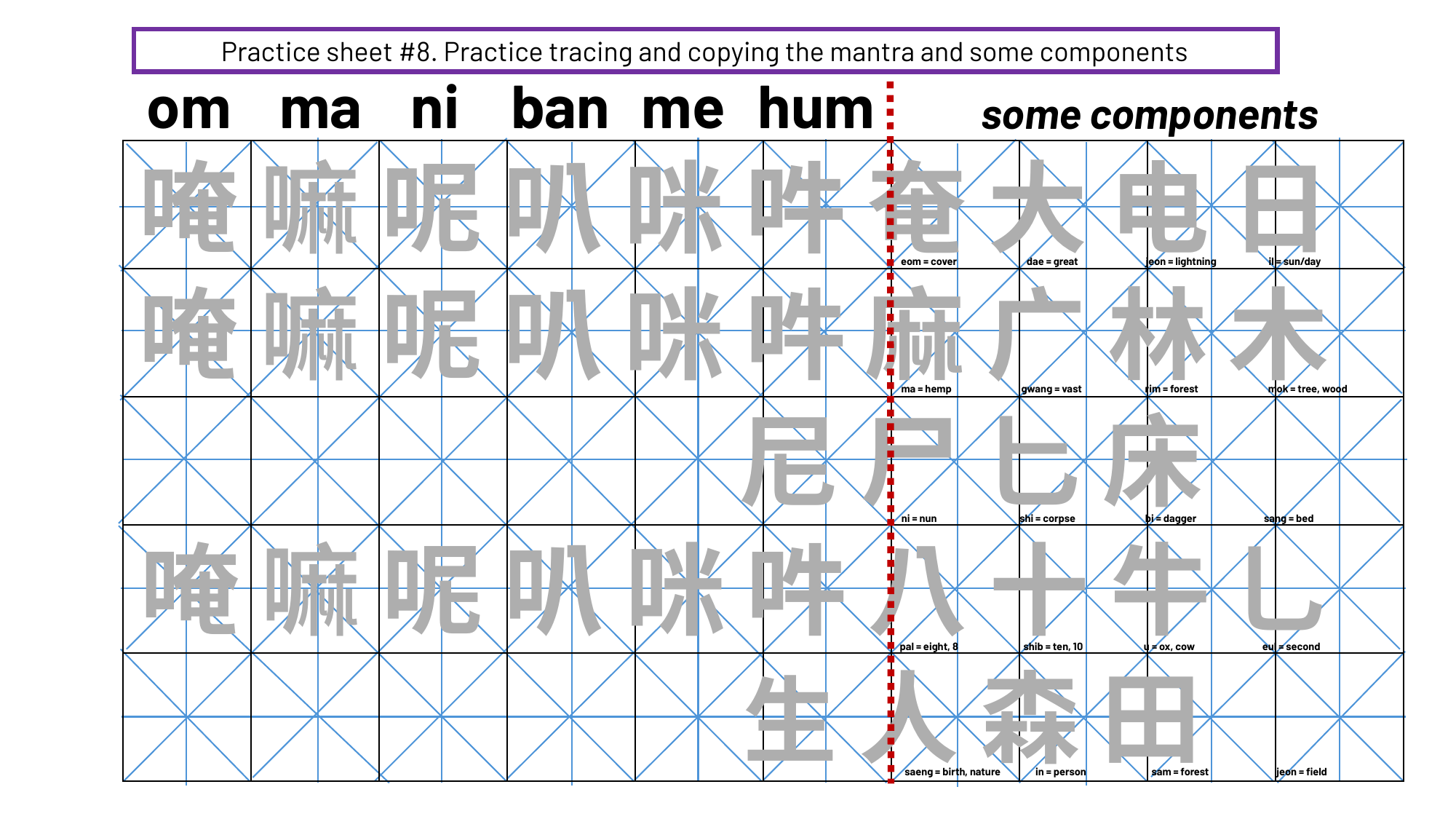

Practice sheet #8. Practice tracing and copying the mantra and some components

om    ma    ni     ban     me   hum
some components
唵 嘛 呢 叭 咪 吽 奄 大 电 日
|  |  |  |  |  |  |  |  |  |  |
| --- | --- | --- | --- | --- | --- | --- | --- | --- | --- |
|  |  |  |  |  |  |  |  |  |  |
|  |  |  |  |  |  |  |  |  |  |
|  |  |  |  |  |  |  |  |  |  |
|  |  |  |  |  |  |  |  |  |  |
eom = cover                                dae = great                               jeon = lightning                        il = sun/day
唵 嘛 呢 叭 咪 吽 麻 广 林 木

ma = hemp                                gwang = vast                             rim = forest                                mok = tree, wood
                          尼 尸 匕 床
ni = nun                                      shi = corpse                                bi = dagger                               sang = bed
唵 嘛 呢 叭 咪 吽 八 十 牛 乚
pal = eight, 8                              shib = ten, 10                            u = ox, cow                               eul = second
                          生 人 森 田
saeng = birth, nature                in = person                              sam = forest                               jeon = field